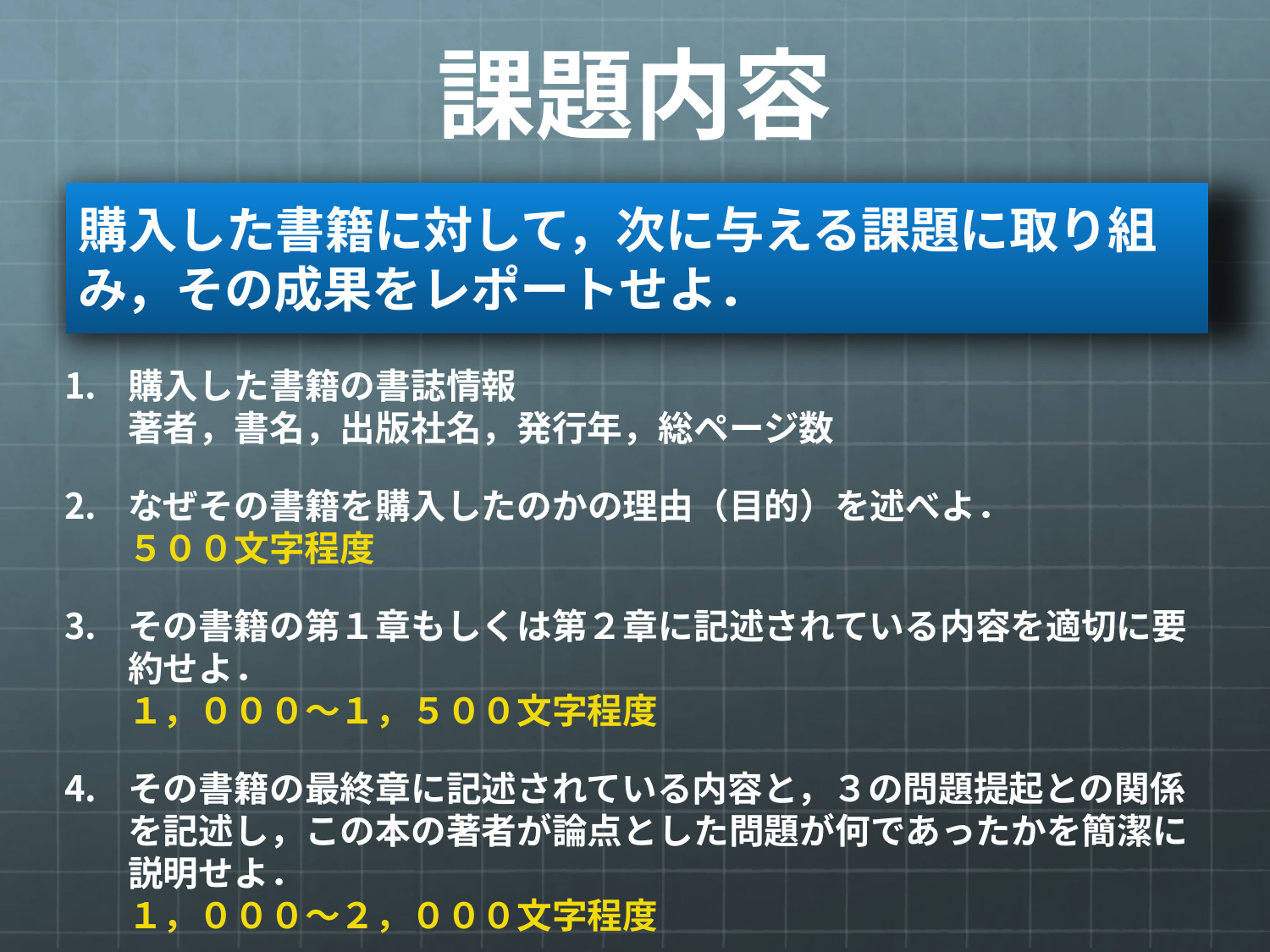

# 課題内容
購入した書籍に対して，次に与える課題に取り組み，その成果をレポートせよ．
購入した書籍の書誌情報
著者，書名，出版社名，発行年，総ページ数
なぜその書籍を購入したのかの理由（目的）を述べよ．
５００文字程度
その書籍の第１章もしくは第２章に記述されている内容を適切に要約せよ．
１，０００〜１，５００文字程度
その書籍の最終章に記述されている内容と，３の問題提起との関係を記述し，この本の著者が論点とした問題が何であったかを簡潔に説明せよ．
１，０００〜２，０００文字程度